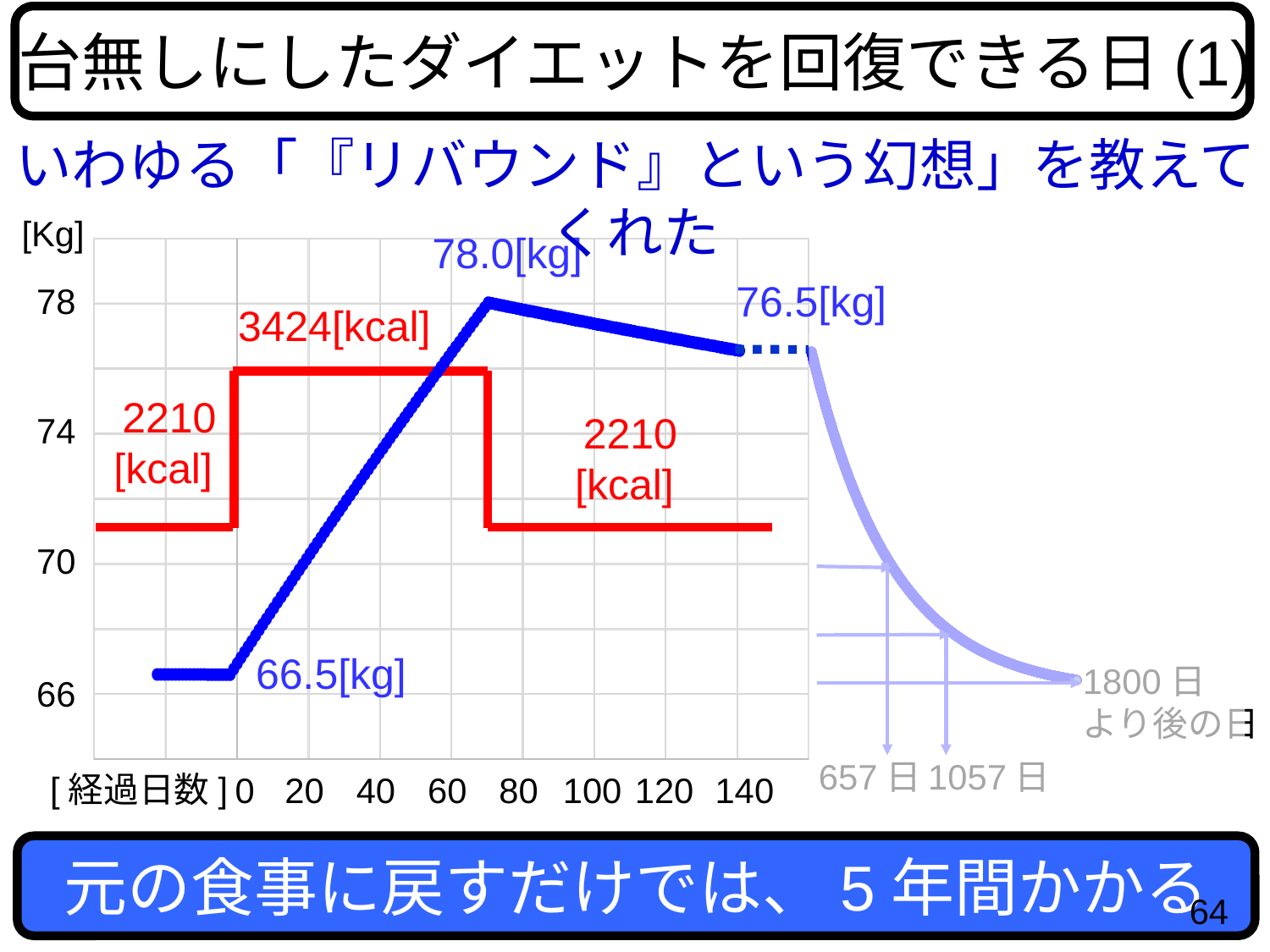

台無しにしたダイエットを回復できる日(1)
いわゆる「『リバウンド』という幻想」を教えてくれた
[Kg]
78.0[kg]

76.5[kg]
78

3424[kcal]

2210
[kcal]
2210
[kcal]
74
70
66.5[kg]
1800日
より後の日
66
657日
1057日

[経過日数]
0
20
40
60
80
100
120
140
元の食事に戻すだけでは、5年間かかる
64